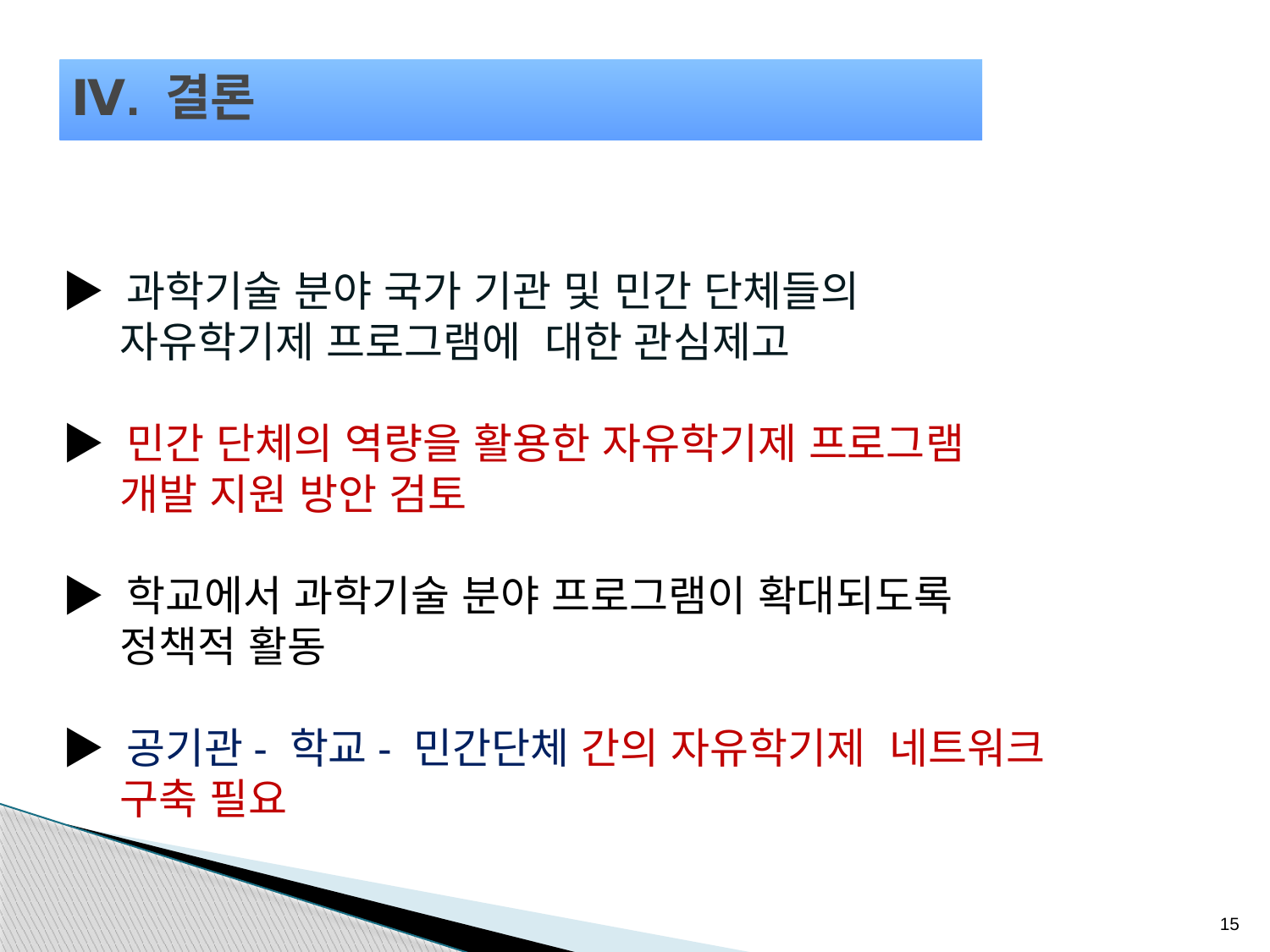

Ⅳ. 결론
▶ 과학기술 분야 국가 기관 및 민간 단체들의
    자유학기제 프로그램에  대한 관심제고

▶ 민간 단체의 역량을 활용한 자유학기제 프로그램
    개발 지원 방안 검토

▶ 학교에서 과학기술 분야 프로그램이 확대되도록
    정책적 활동

▶ 공기관- 학교- 민간단체 간의 자유학기제  네트워크
    구축 필요

15